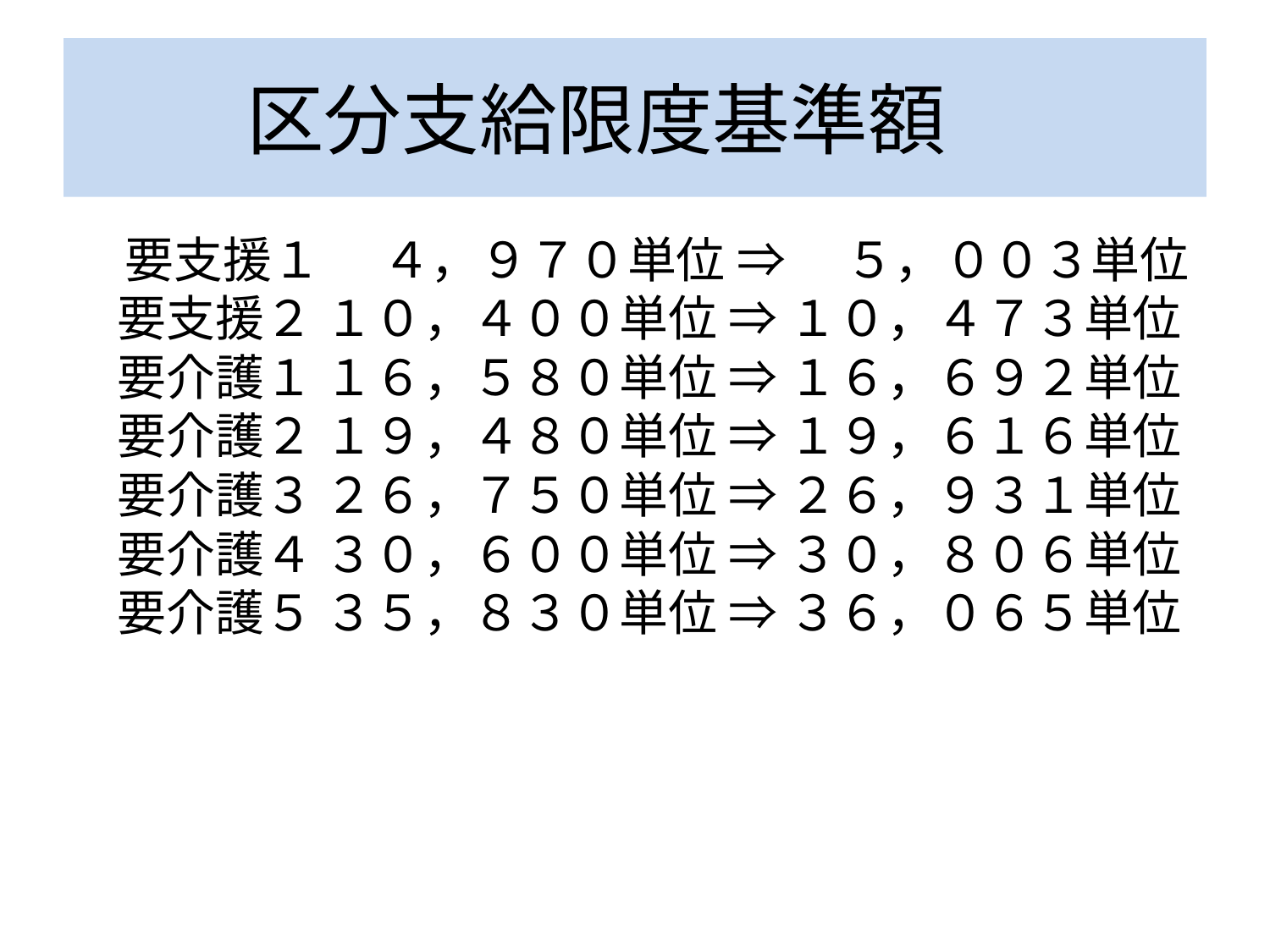

# 区分支給限度基準額
　要支援１ 　４，９７０単位 ⇒ 　５，００３単位
要支援２ １０，４００単位 ⇒ １０，４７３単位
要介護１ １６，５８０単位 ⇒ １６，６９２単位
要介護２ １９，４８０単位 ⇒ １９，６１６単位
要介護３ ２６，７５０単位 ⇒ ２６，９３１単位
要介護４ ３０，６００単位 ⇒ ３０，８０６単位
要介護５ ３５，８３０単位 ⇒ ３６，０６５単位